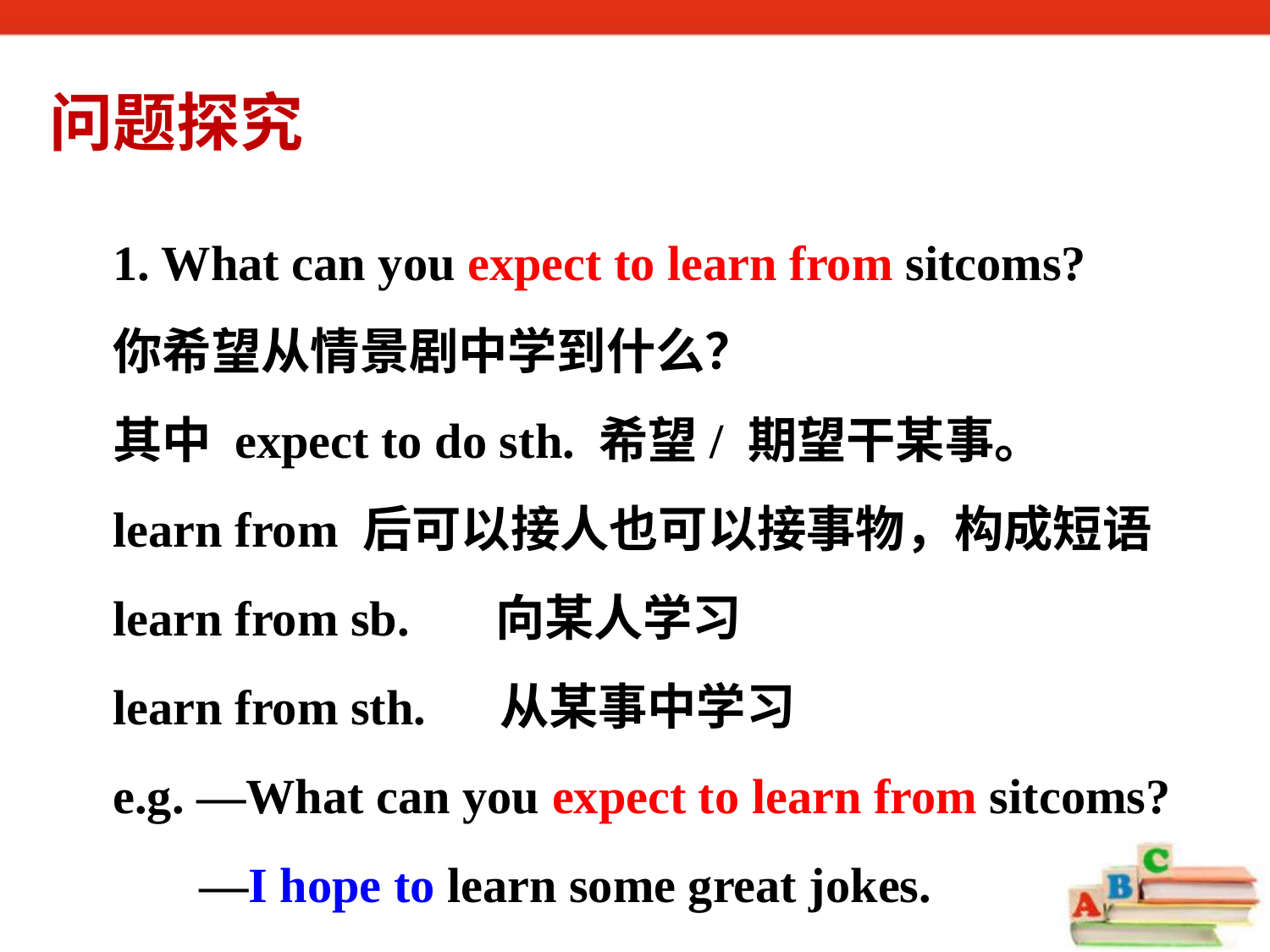

问题探究
1. What can you expect to learn from sitcoms?
你希望从情景剧中学到什么？
其中 expect to do sth. 希望/ 期望干某事。
learn from 后可以接人也可以接事物，构成短语
learn from sb.      向某人学习
learn from sth.     从某事中学习
e.g. —What can you expect to learn from sitcoms?
       —I hope to learn some great jokes.